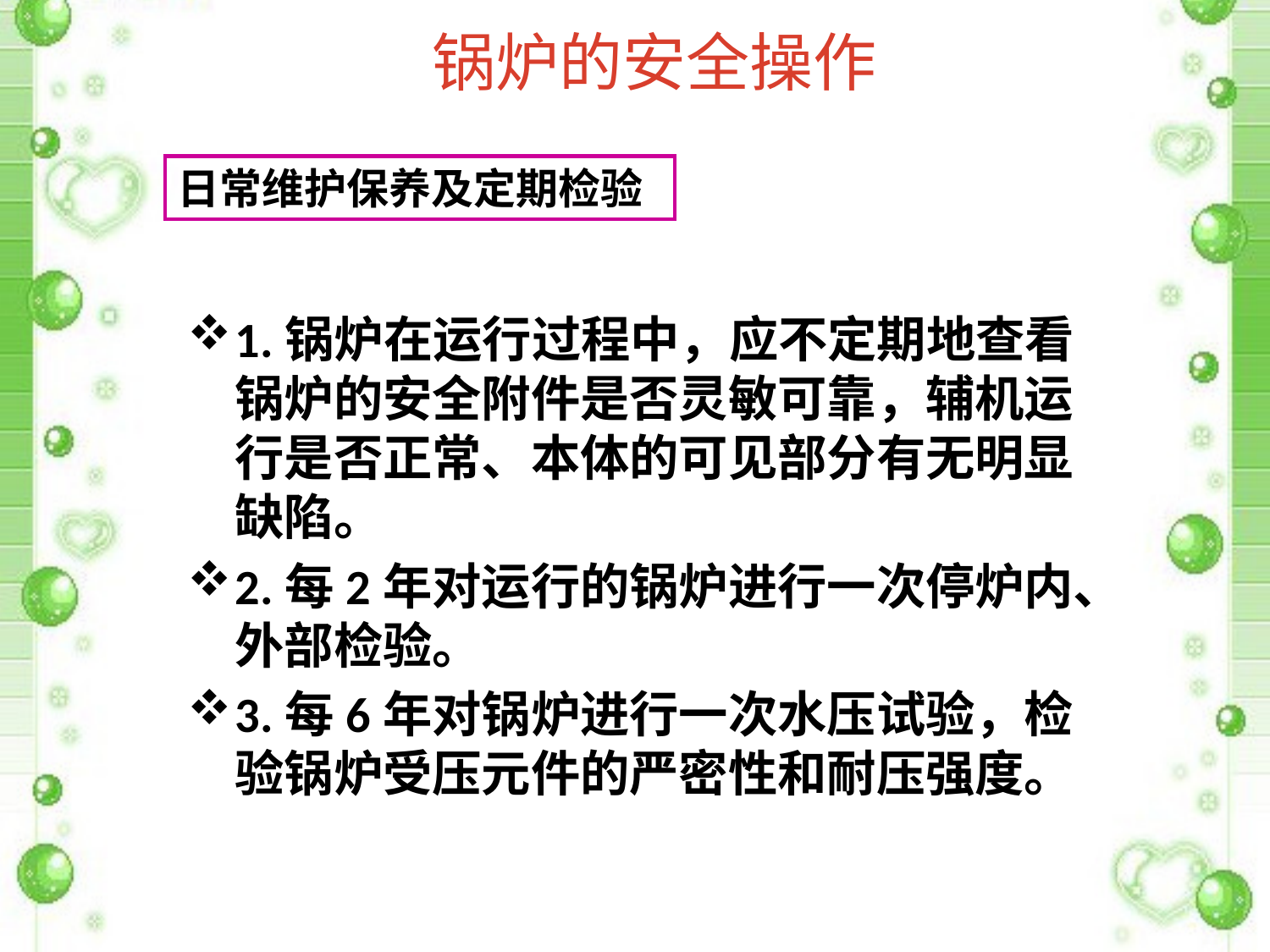

# 锅炉的安全操作
日常维护保养及定期检验
1.锅炉在运行过程中，应不定期地查看锅炉的安全附件是否灵敏可靠，辅机运行是否正常、本体的可见部分有无明显缺陷。
2.每2年对运行的锅炉进行一次停炉内、外部检验。
3.每6年对锅炉进行一次水压试验，检验锅炉受压元件的严密性和耐压强度。